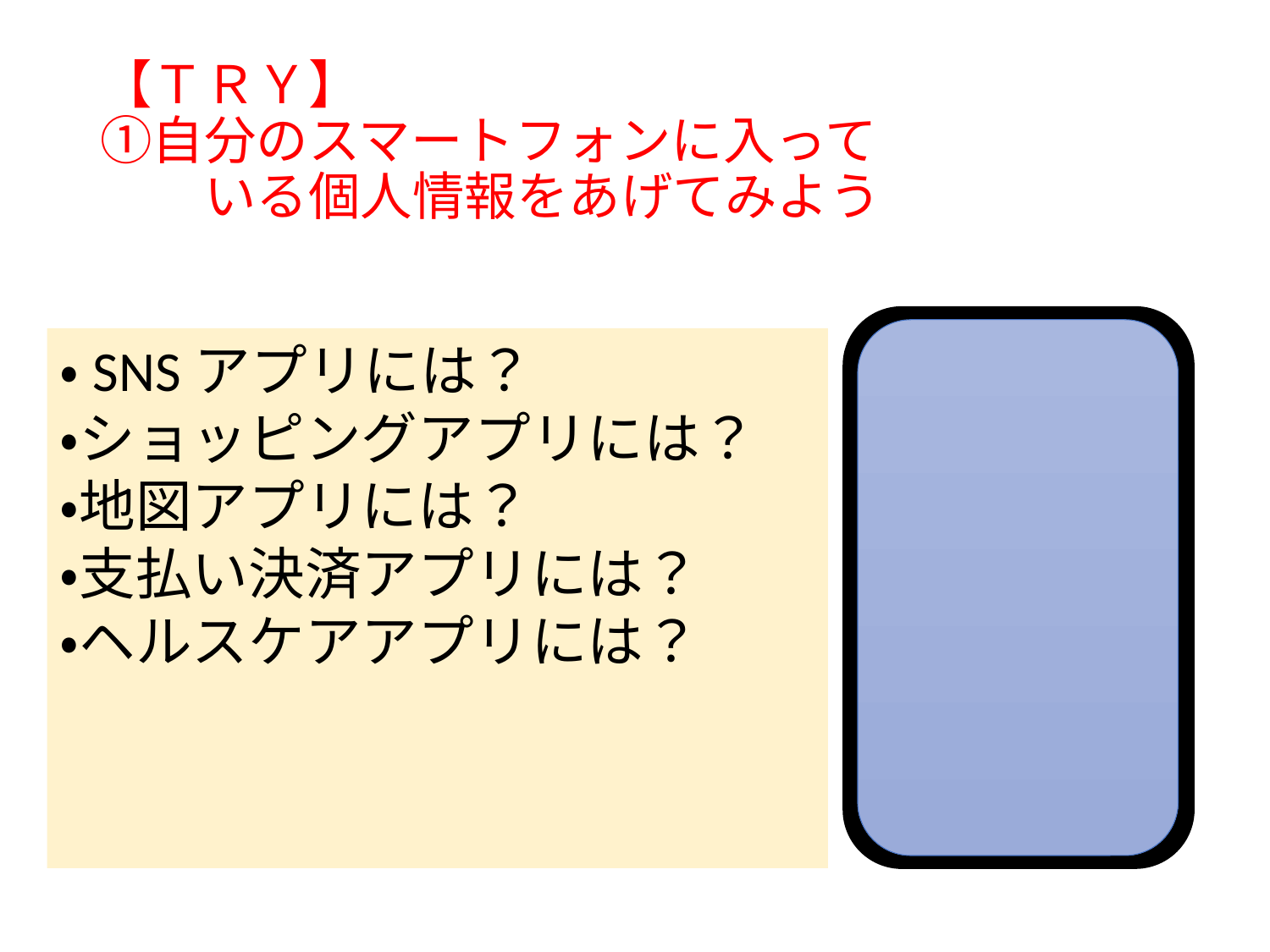

# 【ＴＲＹ】 ①自分のスマートフォンに入って 　　いる個人情報をあげてみよう

・SNSアプリには？
・ショッピングアプリには？
・地図アプリには？
・支払い決済アプリには？
・ヘルスケアアプリには？